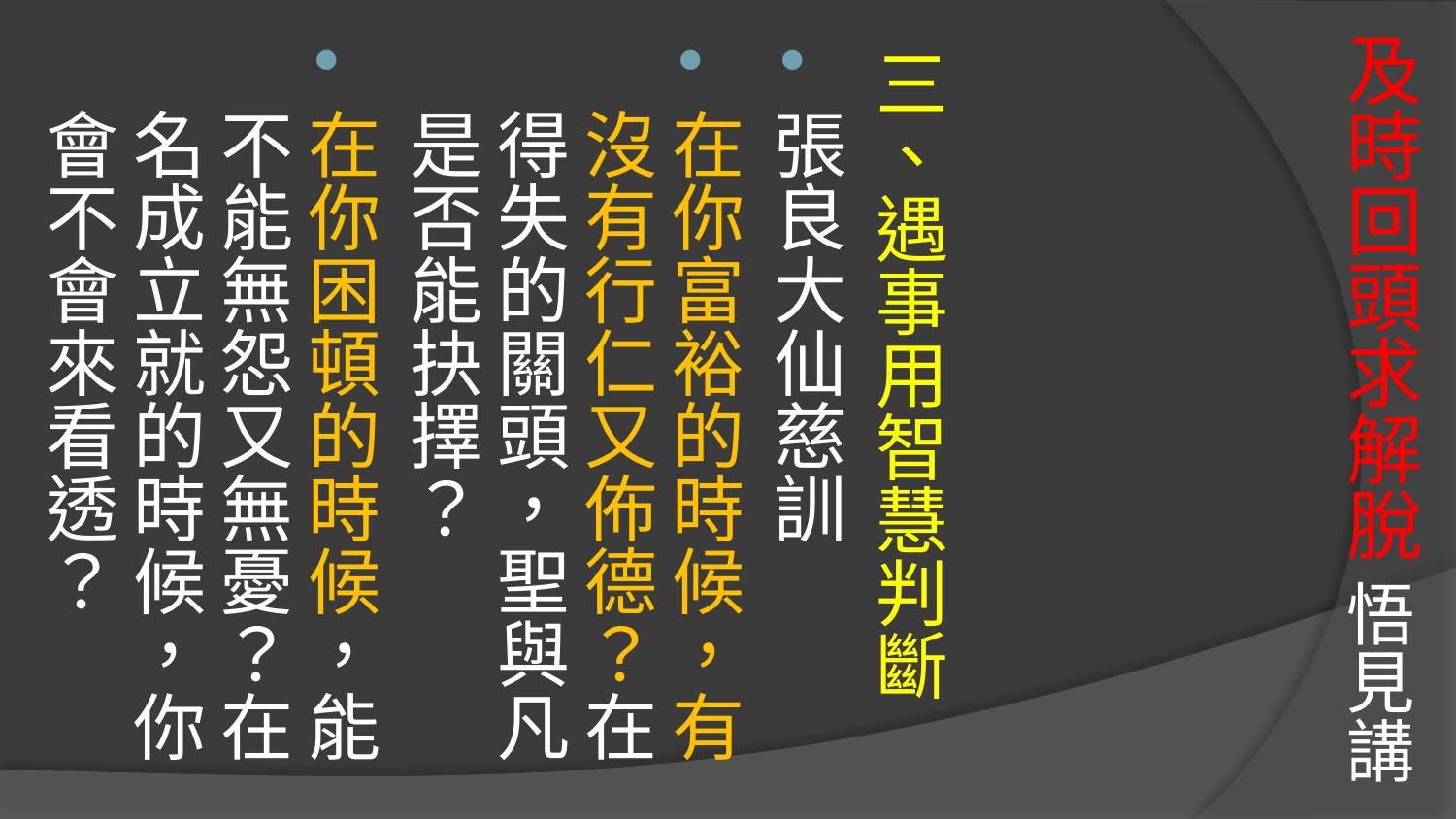

# 及時回頭求解脫 悟見講
三、遇事用智慧判斷
張良大仙慈訓
在你富裕的時候，有沒有行仁又佈德？在得失的關頭，聖與凡是否能抉擇？
在你困頓的時候，能不能無怨又無憂？在名成立就的時候，你會不會來看透？